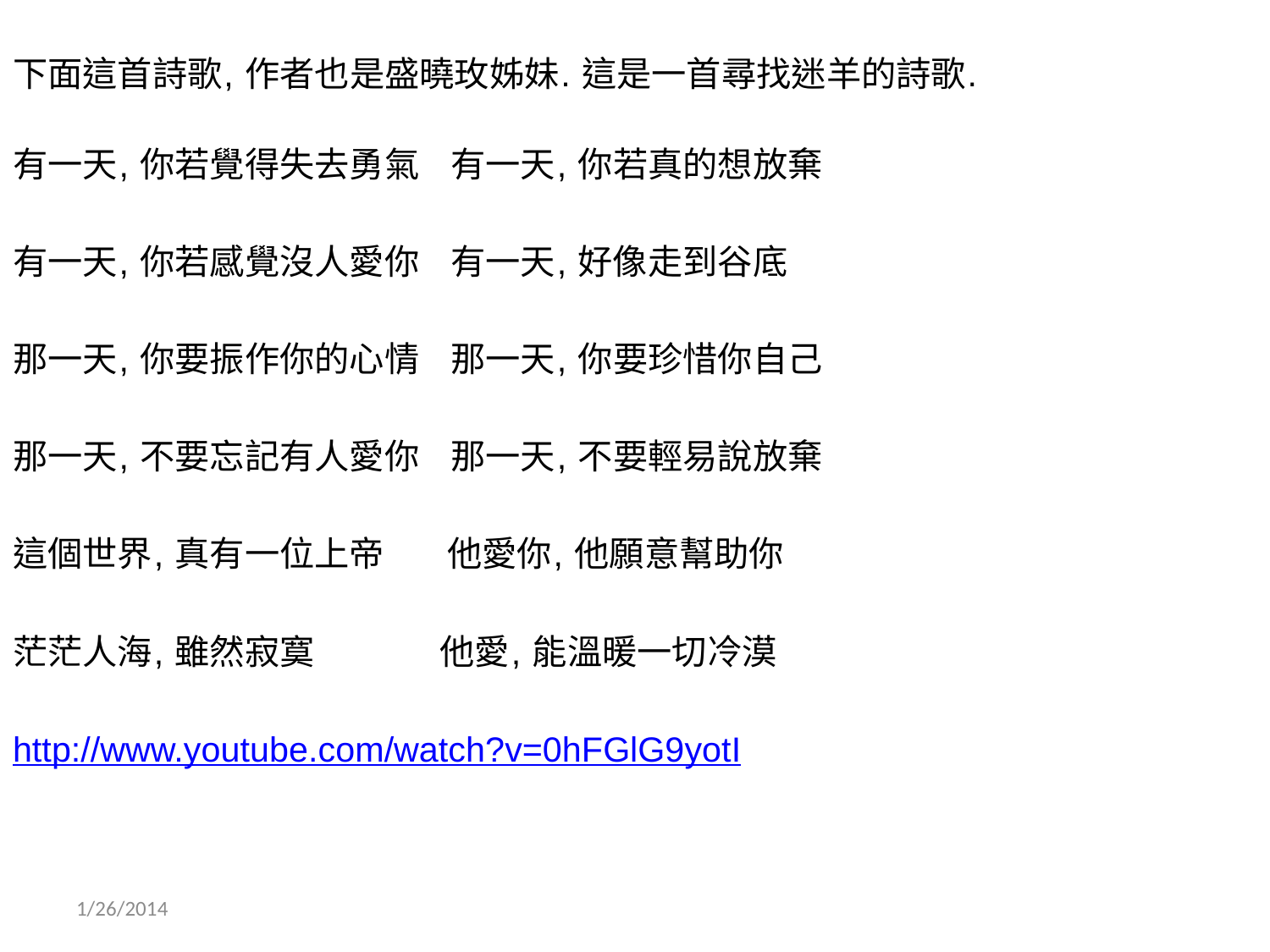

下面這首詩歌, 作者也是盛曉玫姊妹. 這是一首尋找迷羊的詩歌.
有一天, 你若覺得失去勇氣    有一天, 你若真的想放棄

有一天, 你若感覺沒人愛你    有一天, 好像走到谷底

那一天, 你要振作你的心情    那一天, 你要珍惜你自己

那一天, 不要忘記有人愛你    那一天, 不要輕易說放棄

這個世界, 真有一位上帝        他愛你, 他願意幫助你

茫茫人海, 雖然寂寞                他愛, 能溫暖一切冷漠

http://www.youtube.com/watch?v=0hFGlG9yotI

1/26/2014